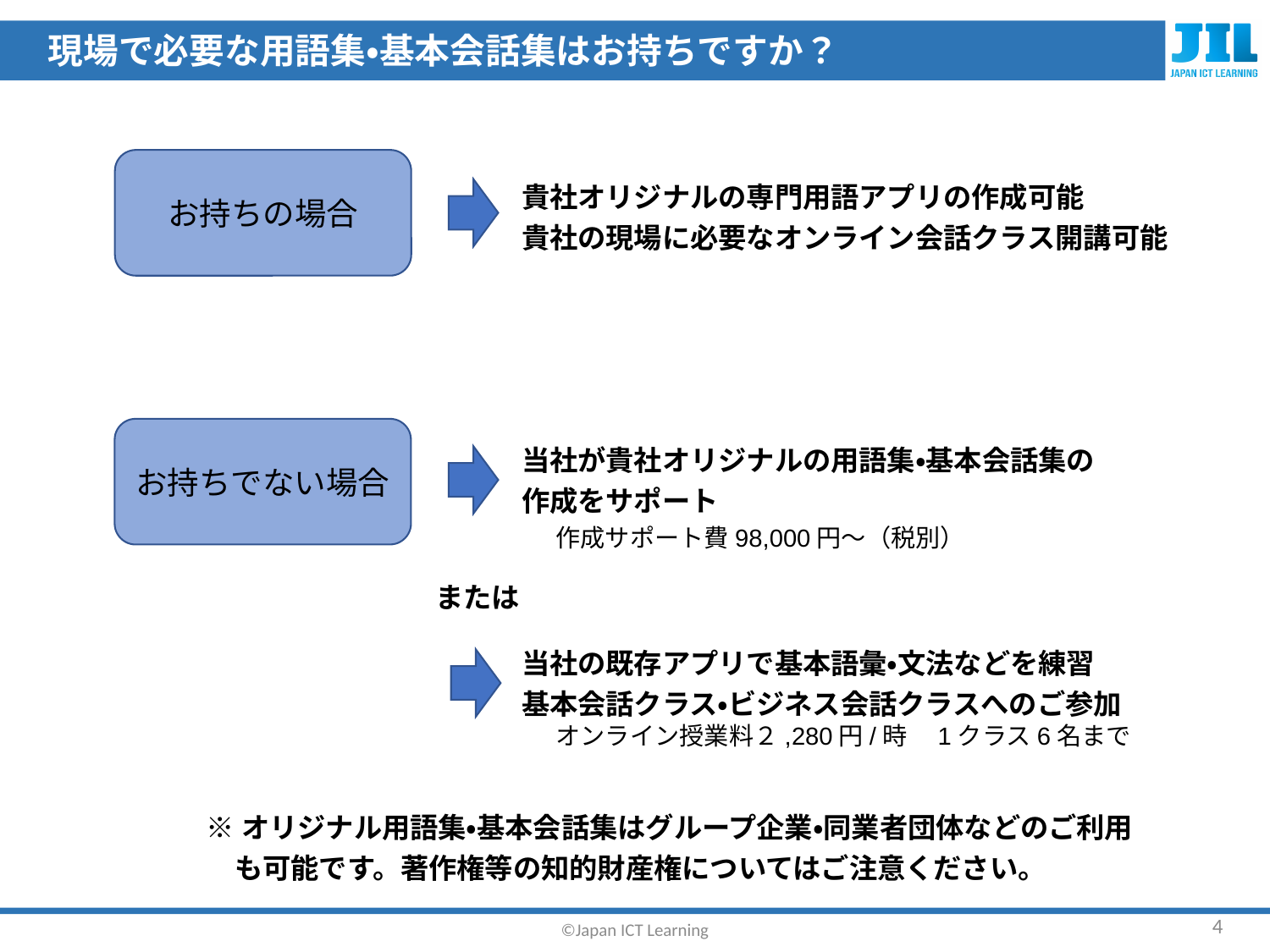

現場で必要な用語集・基本会話集はお持ちですか？
お持ちの場合
貴社オリジナルの専門用語アプリの作成可能
貴社の現場に必要なオンライン会話クラス開講可能

お持ちでない場合
当社が貴社オリジナルの用語集・基本会話集の
作成をサポート

作成サポート費98,000円～（税別）
または
当社の既存アプリで基本語彙・文法などを練習
基本会話クラス・ビジネス会話クラスへのご参加

オンライン授業料２,280円/時　1クラス6名まで
※オリジナル用語集・基本会話集はグループ企業・同業者団体などのご利用
　も可能です。著作権等の知的財産権についてはご注意ください。
4
©Japan ICT Learning